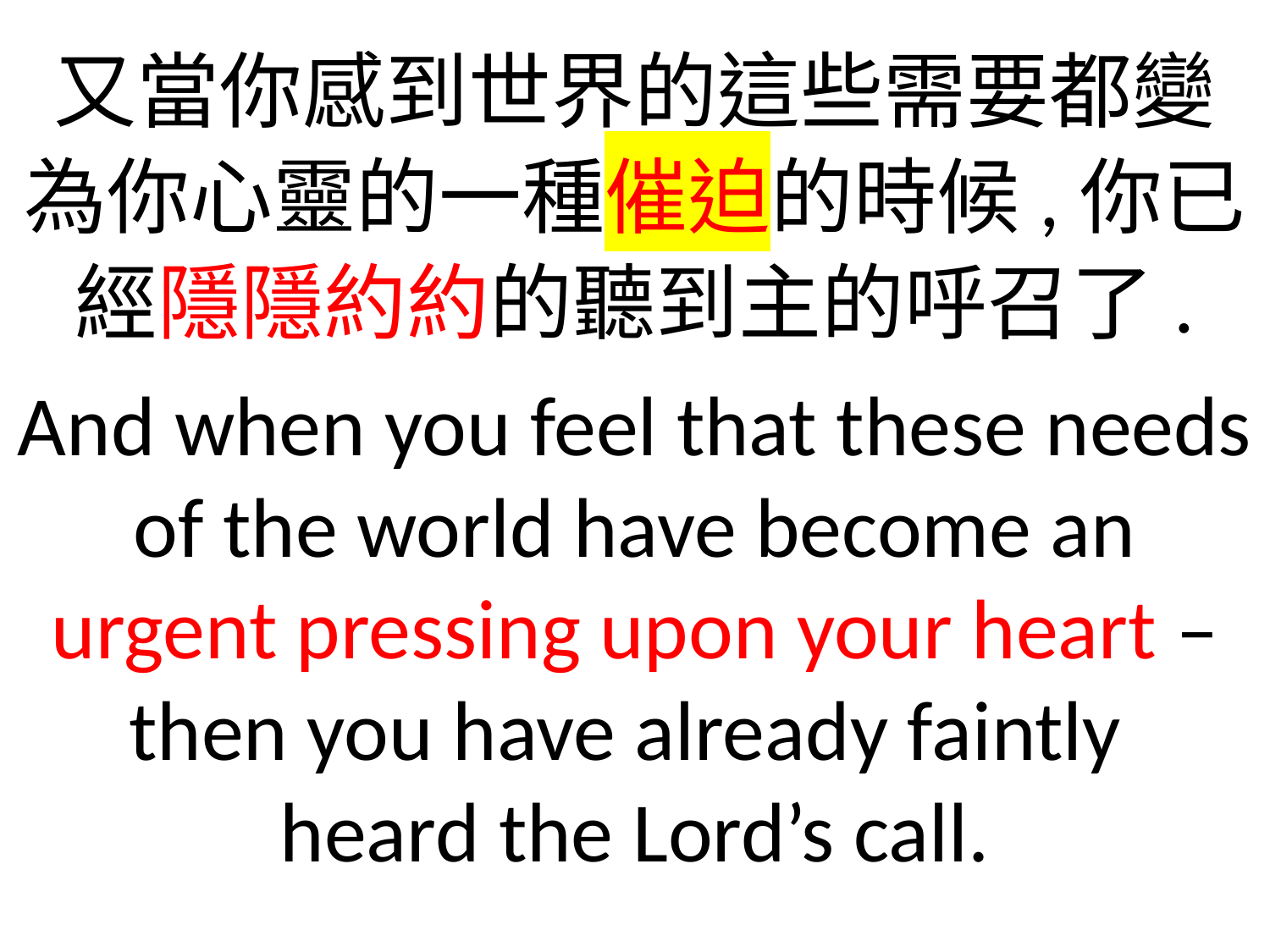

又當你感到世界的這些需要都變為你心靈的一種催迫的時候,你已經隱隱約約的聽到主的呼召了.
And when you feel that these needs of the world have become an urgent pressing upon your heart – then you have already faintly
heard the Lord’s call.